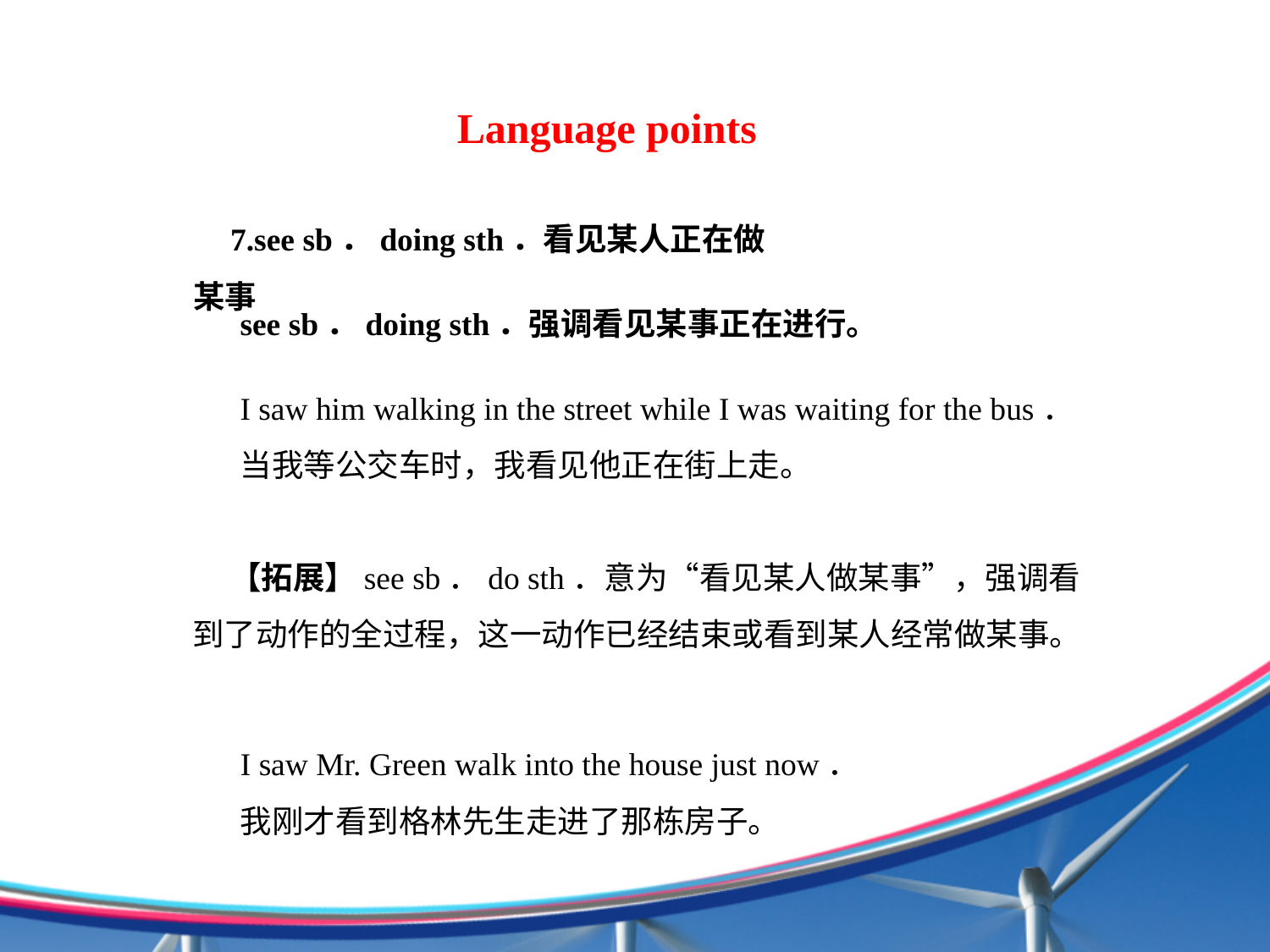

Language points
7.see sb．doing sth．看见某人正在做某事
see sb．doing sth．强调看见某事正在进行。
I saw him walking in the street while I was waiting for the bus．
当我等公交车时，我看见他正在街上走。
【拓展】see sb．do sth．意为“看见某人做某事”，强调看到了动作的全过程，这一动作已经结束或看到某人经常做某事。
I saw Mr. Green walk into the house just now．
我刚才看到格林先生走进了那栋房子。